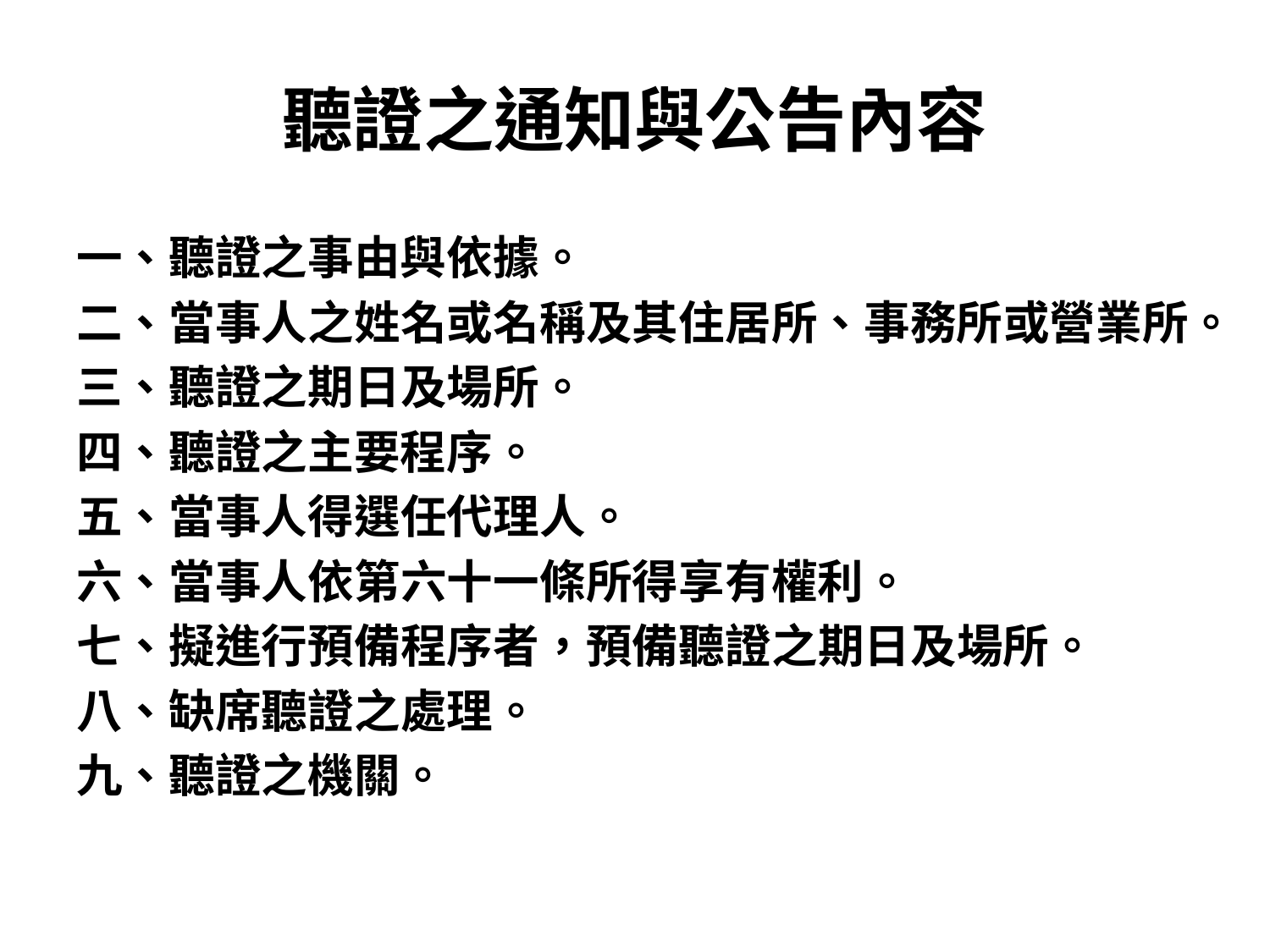

# 聽證之通知與公告內容
一、聽證之事由與依據。
二、當事人之姓名或名稱及其住居所、事務所或營業所。
三、聽證之期日及場所。
四、聽證之主要程序。
五、當事人得選任代理人。
六、當事人依第六十一條所得享有權利。
七、擬進行預備程序者，預備聽證之期日及場所。
八、缺席聽證之處理。
九、聽證之機關。